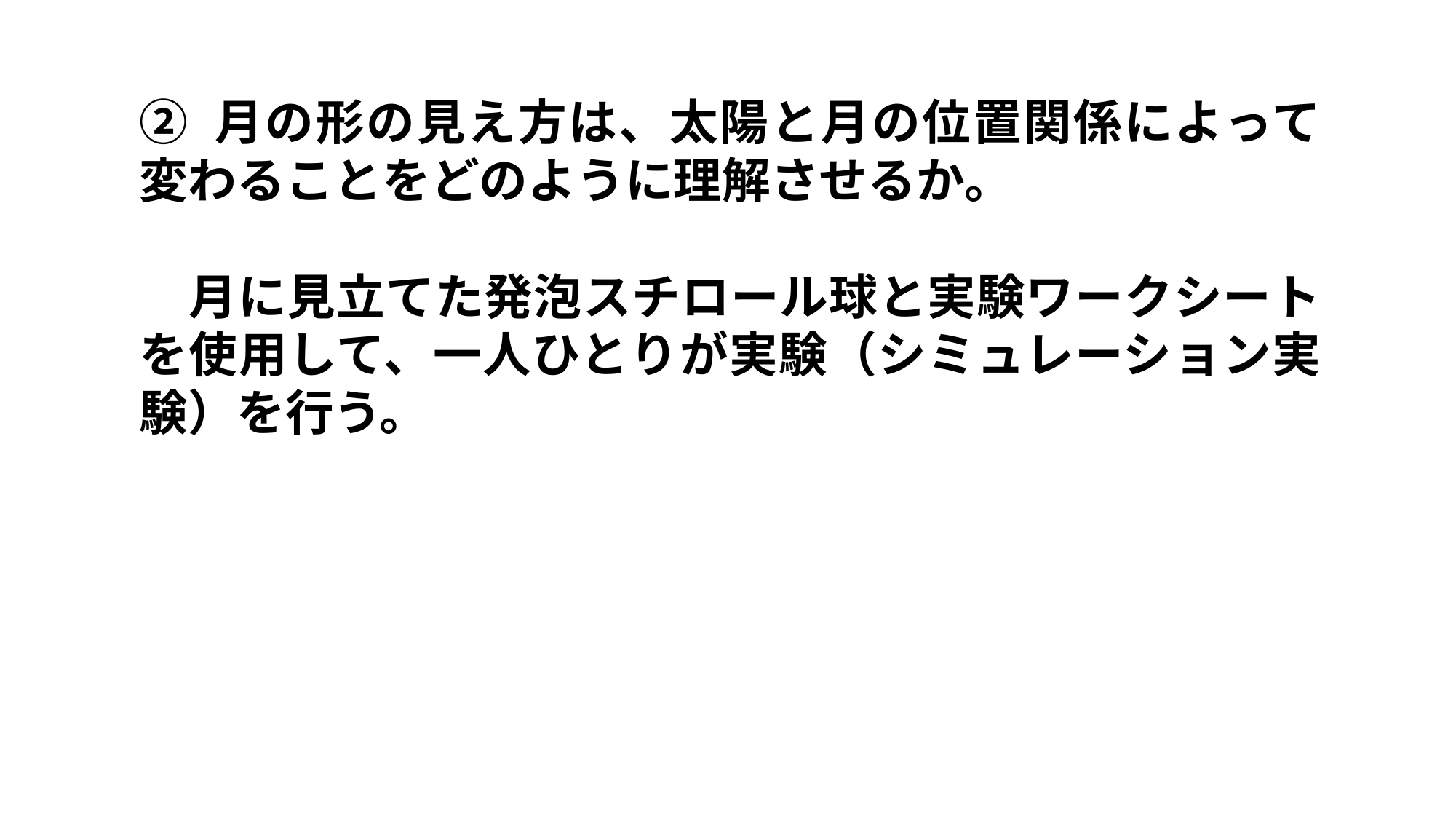

② 月の形の見え方は、太陽と月の位置関係によって変わることをどのように理解させるか。

　月に見立てた発泡スチロール球と実験ワークシートを使用して、一人ひとりが実験（シミュレーション実験）を行う。